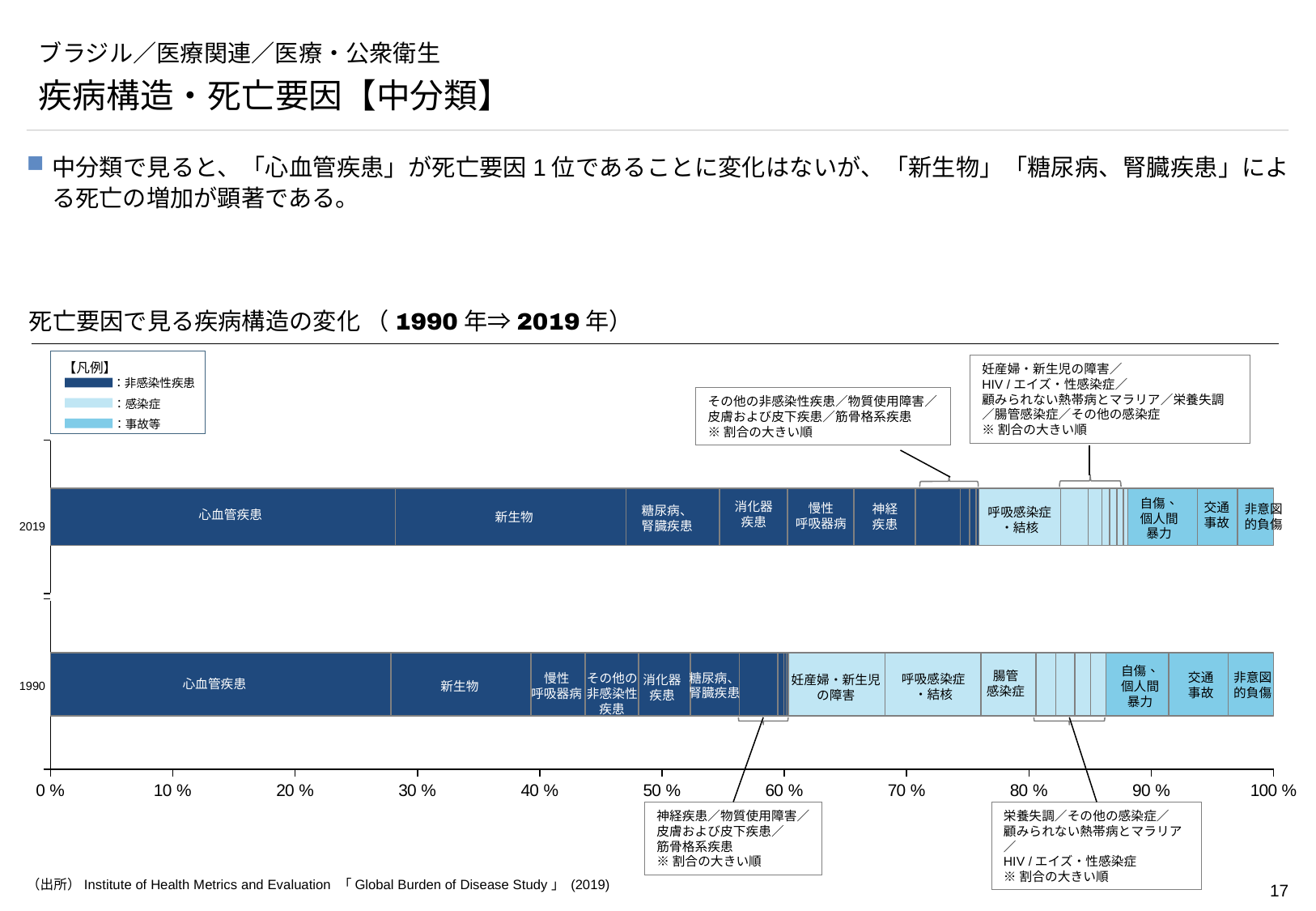

# ブラジル／医療関連／医療・公衆衛生
疾病構造・死亡要因【中分類】
中分類で見ると、「心血管疾患」が死亡要因1位であることに変化はないが、「新生物」「糖尿病、腎臓疾患」による死亡の増加が顕著である。
死亡要因で見る疾病構造の変化 （1990年⇒2019年）
【凡例】
：非感染性疾患

：感染症

：事故等

妊産婦・新生児の障害／
HIV /エイズ・性感染症／
顧みられない熱帯病とマラリア／栄養失調
／腸管感染症／その他の感染症
※割合の大きい順
その他の非感染性疾患／物質使用障害／
皮膚および皮下疾患／筋骨格系疾患
※割合の大きい順

### Chart

| Category |  |  |  |  |  |  |  |  |  |  |  |  |  |  |  |  |  |  |  |  |  |
|---|---|---|---|---|---|---|---|---|---|---|---|---|---|---|---|---|---|---|---|---|---|

自傷、
個人間
暴力
非意図
的負傷
消化器
疾患
交通
事故
慢性
呼吸器病
神経
疾患
糖尿病、
腎臓疾患
呼吸感染症
・結核
心血管疾患
新生物
2019

### Chart

| Category |  |  |  |  |  |  |  |  |  |  |  |  |  |  |  |  |  |  |  |  |  |  |
|---|---|---|---|---|---|---|---|---|---|---|---|---|---|---|---|---|---|---|---|---|---|---|
自傷、
個人間
暴力
非意図
的負傷
妊産婦・新生児
の障害
腸管
感染症
交通
事故
糖尿病、
腎臓疾患
慢性
呼吸器病
その他の
非感染性
疾患
呼吸感染症
・結核
1990
消化器
疾患
心血管疾患
新生物

神経疾患／物質使用障害／
皮膚および皮下疾患／
筋骨格系疾患
※割合の大きい順
栄養失調／その他の感染症／
顧みられない熱帯病とマラリア／
HIV /エイズ・性感染症
※割合の大きい順
（出所）Institute of Health Metrics and Evaluation 「Global Burden of Disease Study」 (2019)